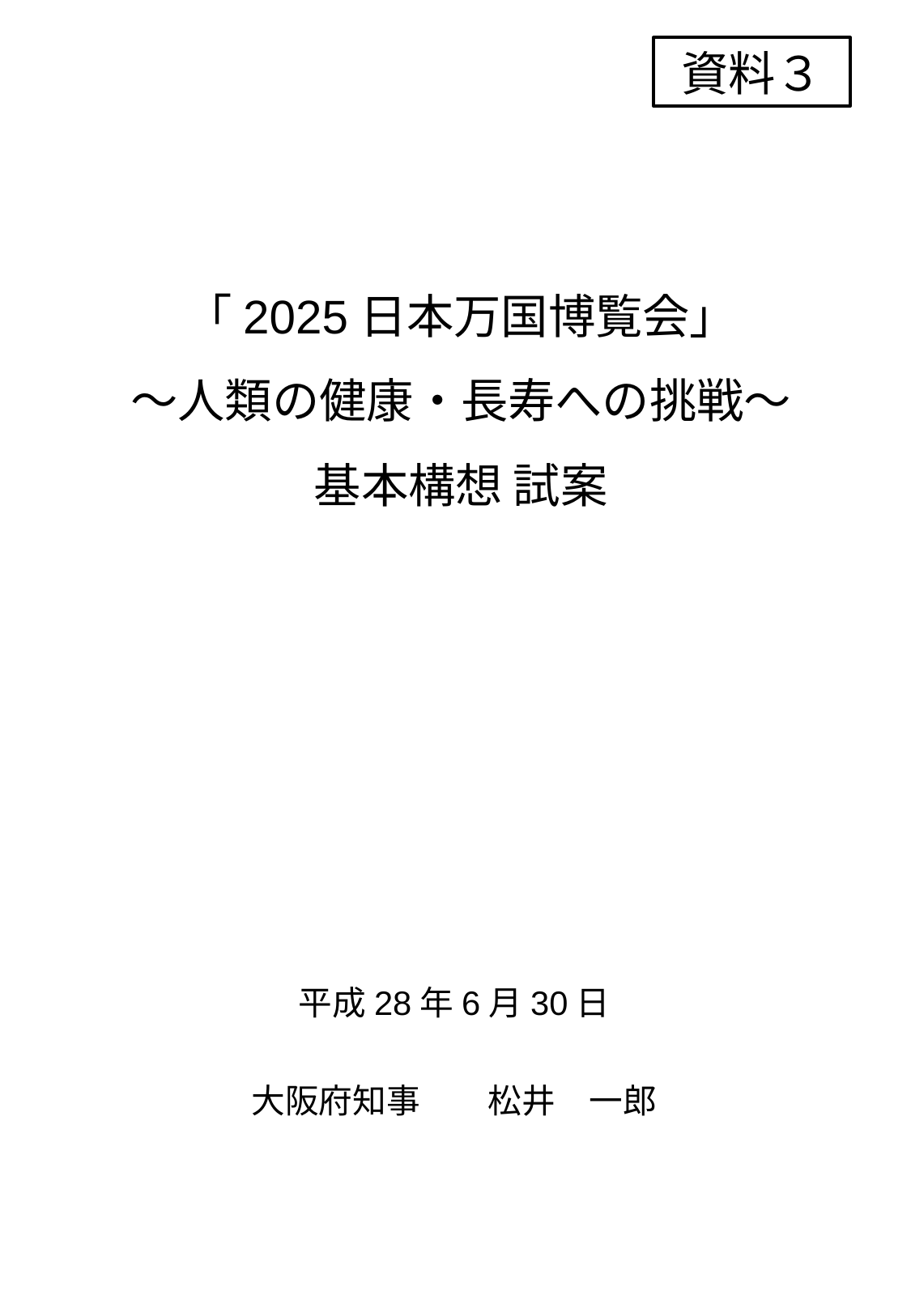

資料３
# 「2025日本万国博覧会」 ～人類の健康・長寿への挑戦～ 基本構想 試案
平成28年6月30日

大阪府知事　　松井　一郎